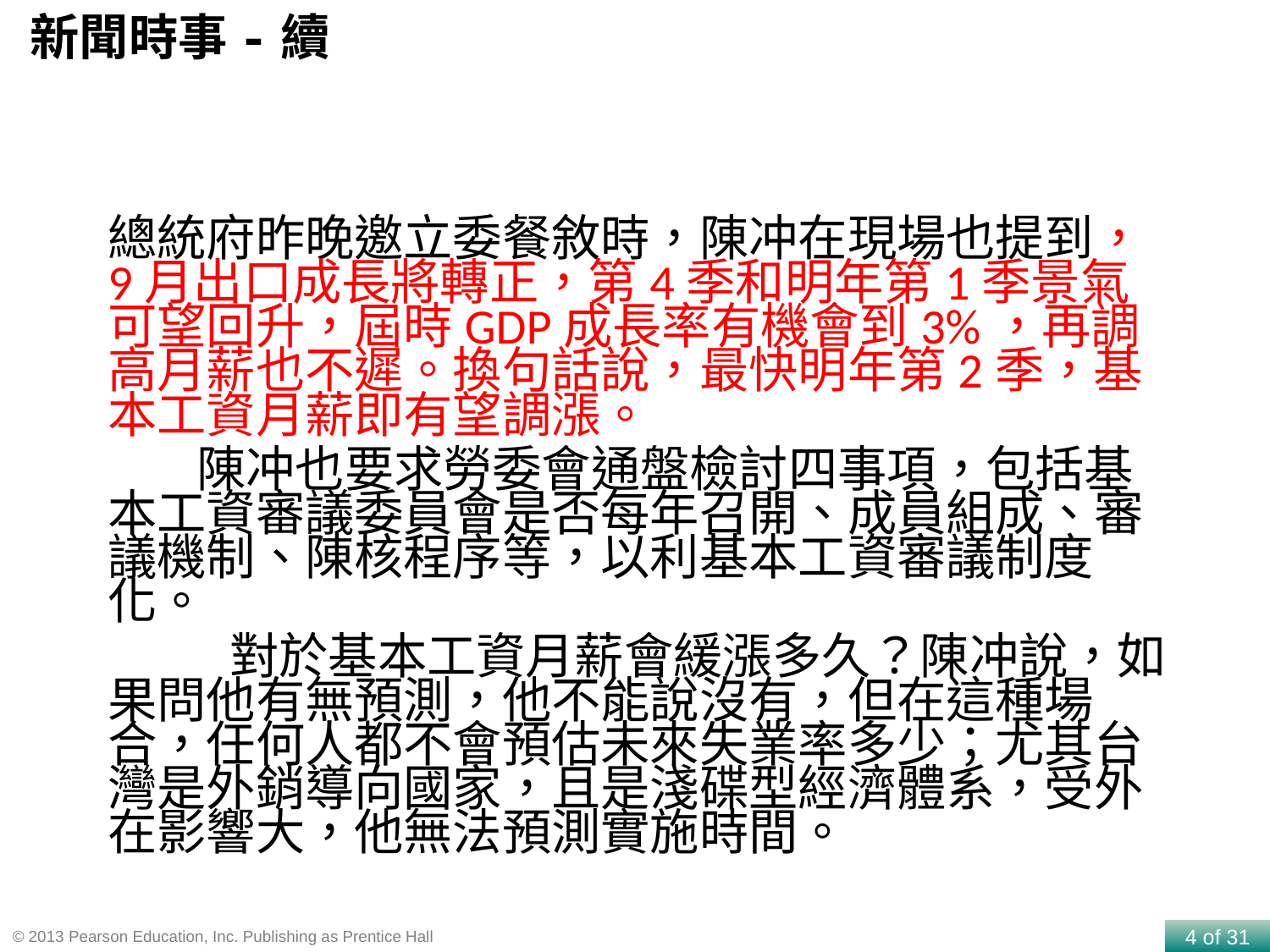

新聞時事-續
總統府昨晚邀立委餐敘時，陳冲在現場也提到，9月出口成長將轉正，第4季和明年第1季景氣可望回升，屆時GDP成長率有機會到3%，再調高月薪也不遲。換句話說，最快明年第2季，基本工資月薪即有望調漲。
       陳冲也要求勞委會通盤檢討四事項，包括基本工資審議委員會是否每年召開、成員組成、審議機制、陳核程序等，以利基本工資審議制度化。
          對於基本工資月薪會緩漲多久？陳冲說，如果問他有無預測，他不能說沒有，但在這種場合，任何人都不會預估未來失業率多少；尤其台灣是外銷導向國家，且是淺碟型經濟體系，受外在影響大，他無法預測實施時間。